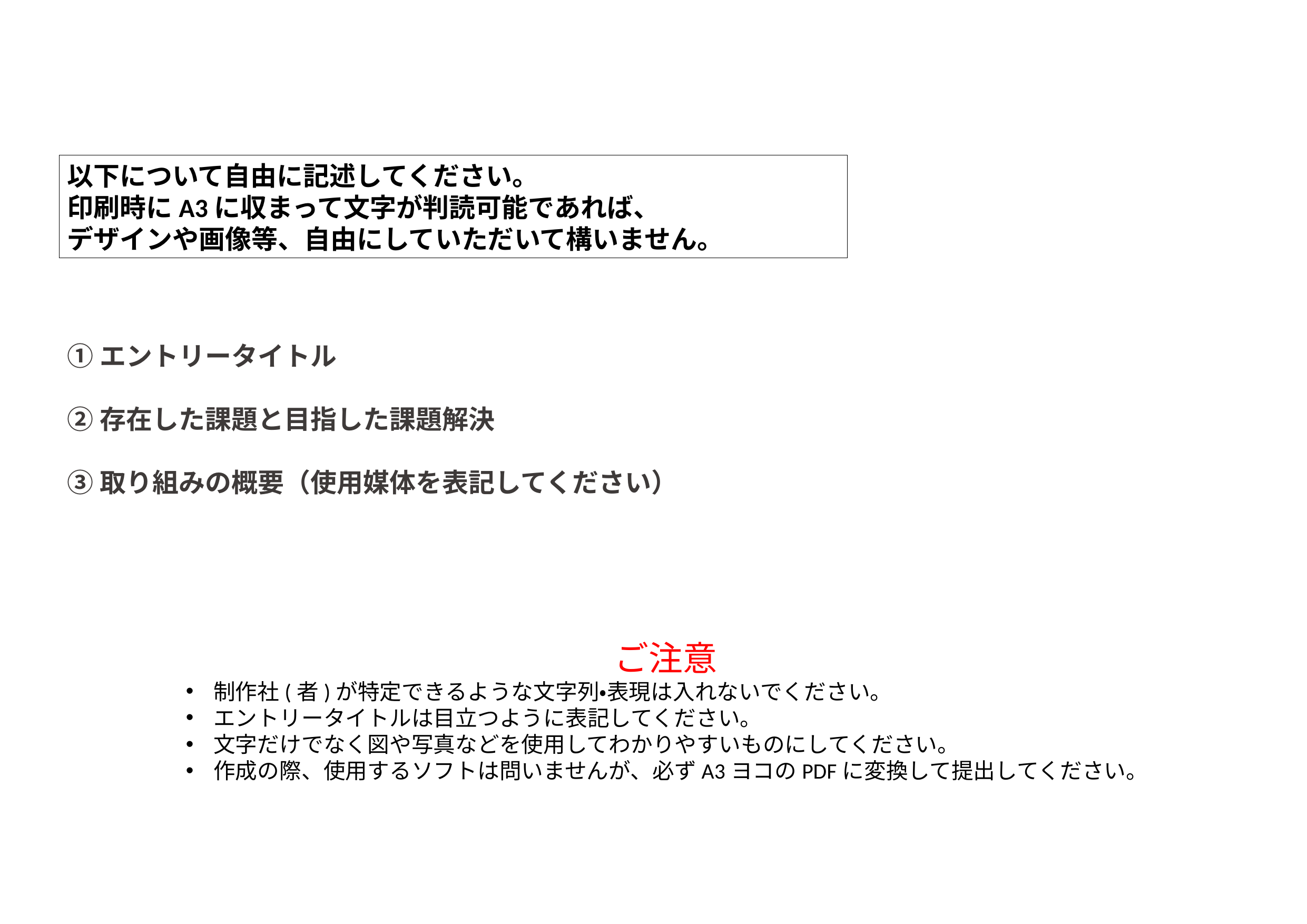

以下について自由に記述してください。
印刷時にA3に収まって文字が判読可能であれば、
デザインや画像等、自由にしていただいて構いません。
①エントリータイトル

②存在した課題と目指した課題解決

③取り組みの概要（使用媒体を表記してください）
ご注意
制作社(者)が特定できるような文字列・表現は入れないでください。
エントリータイトルは目立つように表記してください。
文字だけでなく図や写真などを使用してわかりやすいものにしてください。
作成の際、使用するソフトは問いませんが、必ずA3ヨコのPDFに変換して提出してください。